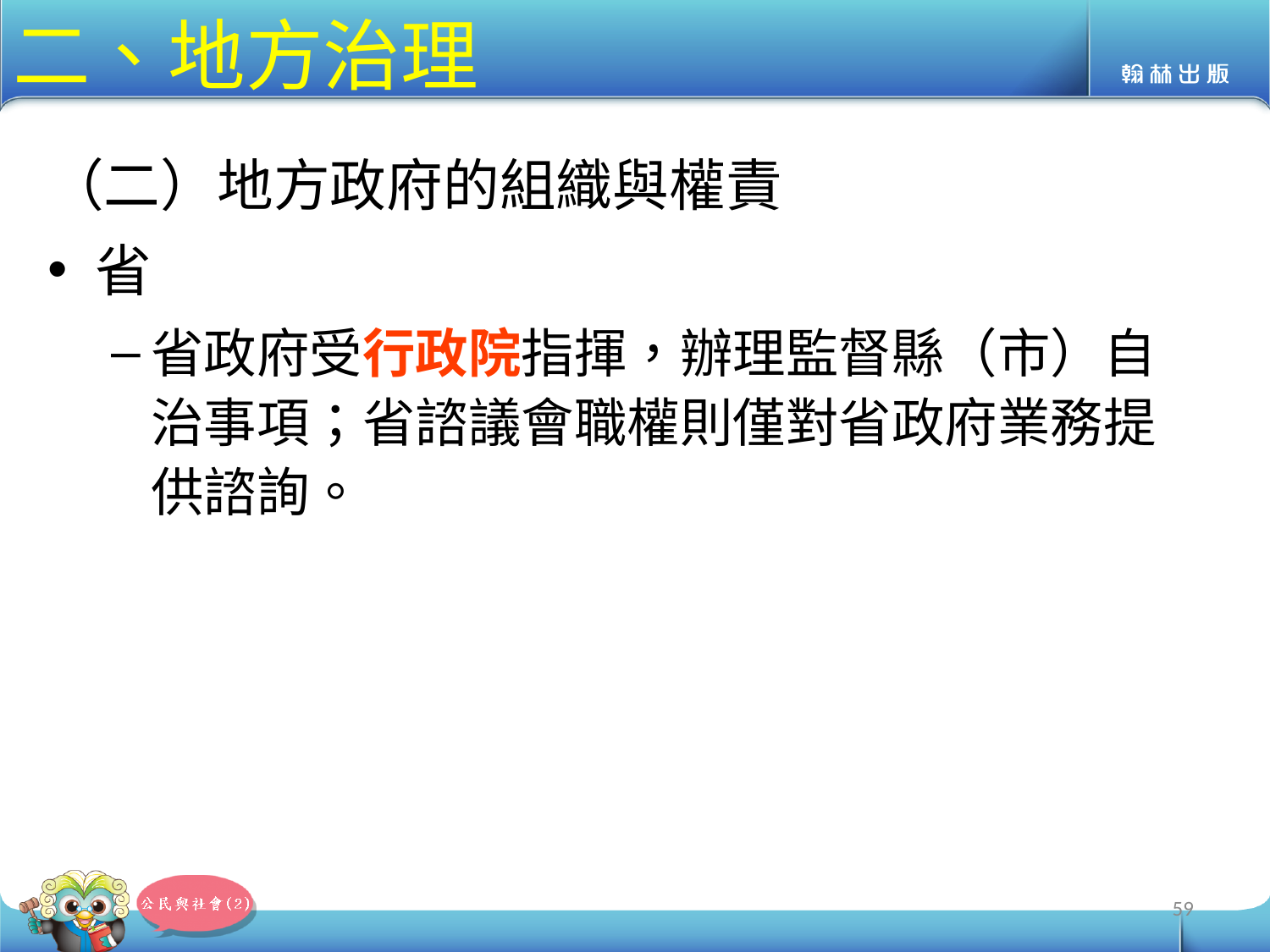

# 二、地方治理
（二）地方政府的組織與權責
省
省政府受行政院指揮，辦理監督縣（市）自治事項；省諮議會職權則僅對省政府業務提供諮詢。

59